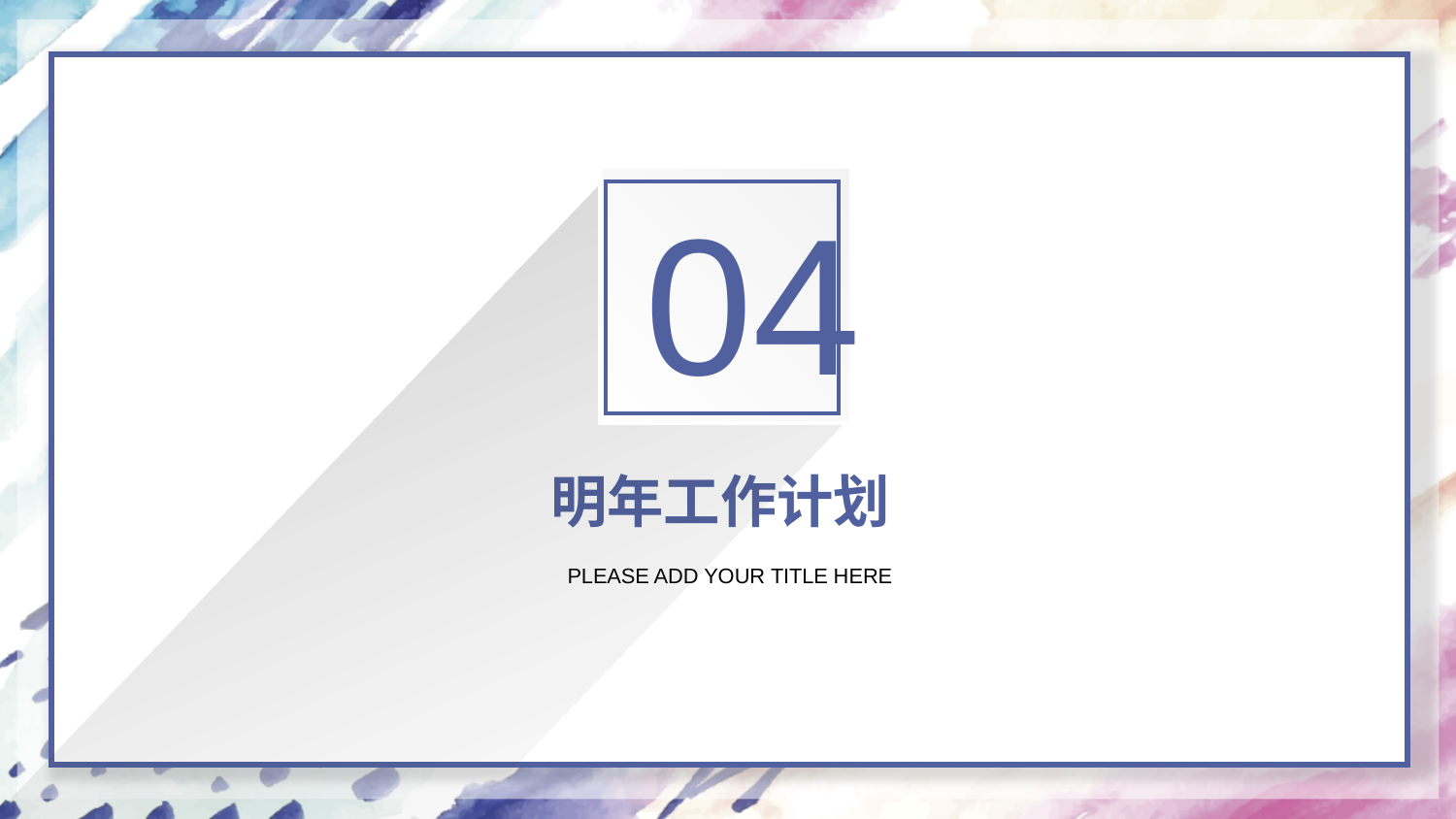

04

明年工作计划
PLEASE ADD YOUR TITLE HERE